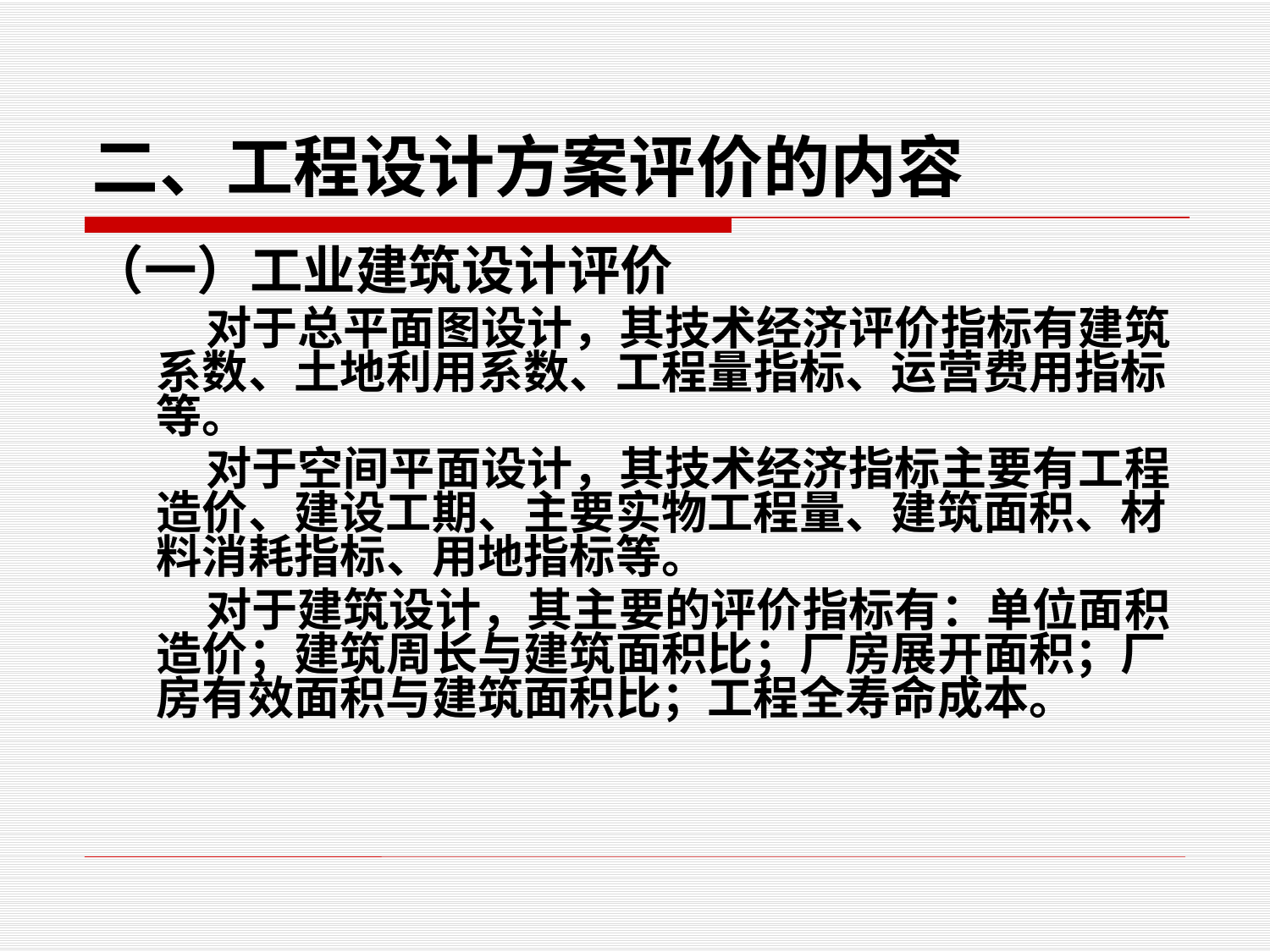

# 二、工程设计方案评价的内容
（一）工业建筑设计评价
          对于总平面图设计，其技术经济评价指标有建筑系数、土地利用系数、工程量指标、运营费用指标等。
          对于空间平面设计，其技术经济指标主要有工程造价、建设工期、主要实物工程量、建筑面积、材料消耗指标、用地指标等。
          对于建筑设计，其主要的评价指标有：单位面积造价；建筑周长与建筑面积比；厂房展开面积；厂房有效面积与建筑面积比；工程全寿命成本。